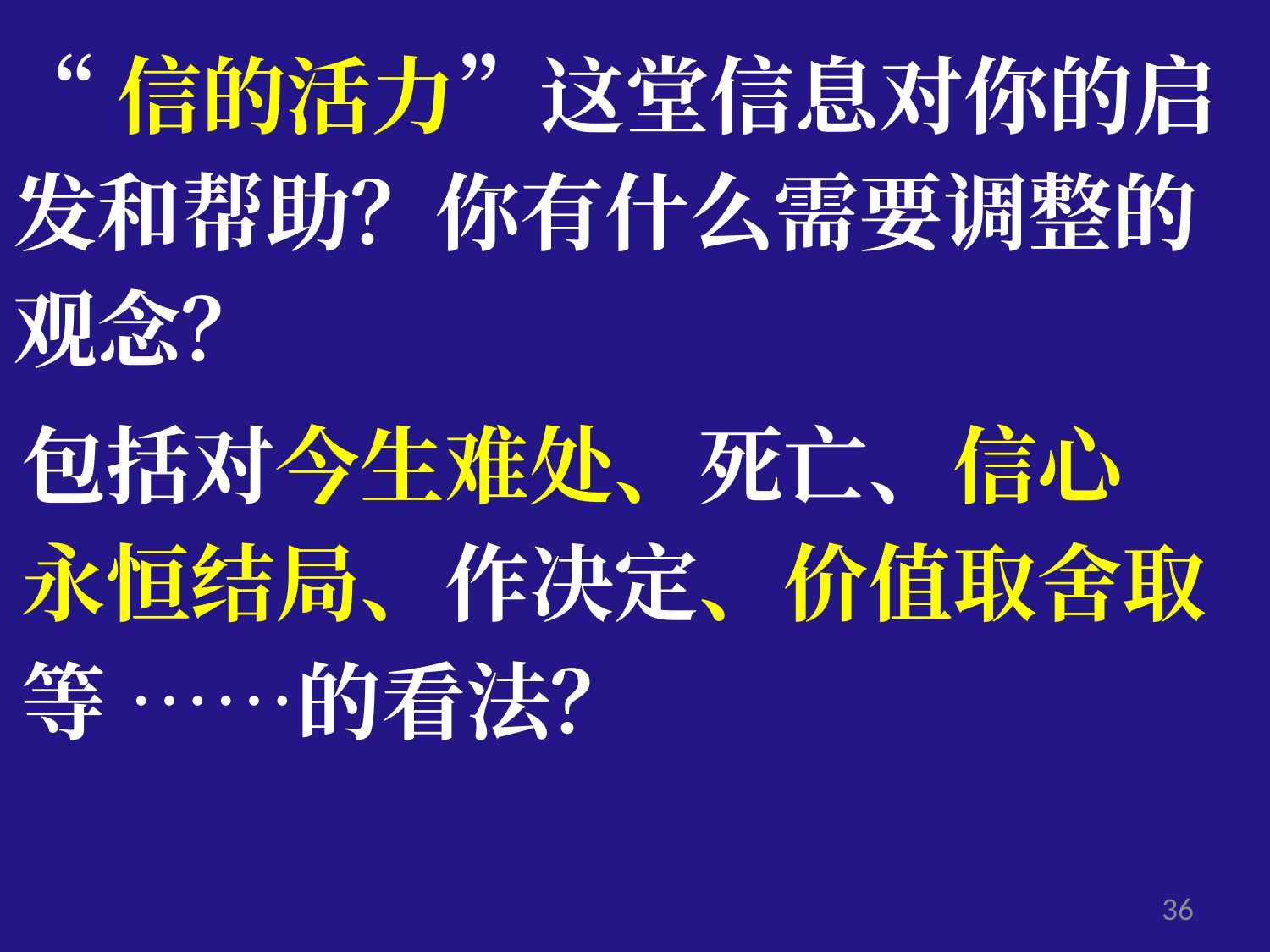

“信的活力”这堂信息对你的启发和帮助？你有什么需要调整的观念？
包括对今生难处、死亡、信心
永恒结局、作决定、价值取舍取
等 ……的看法？

36